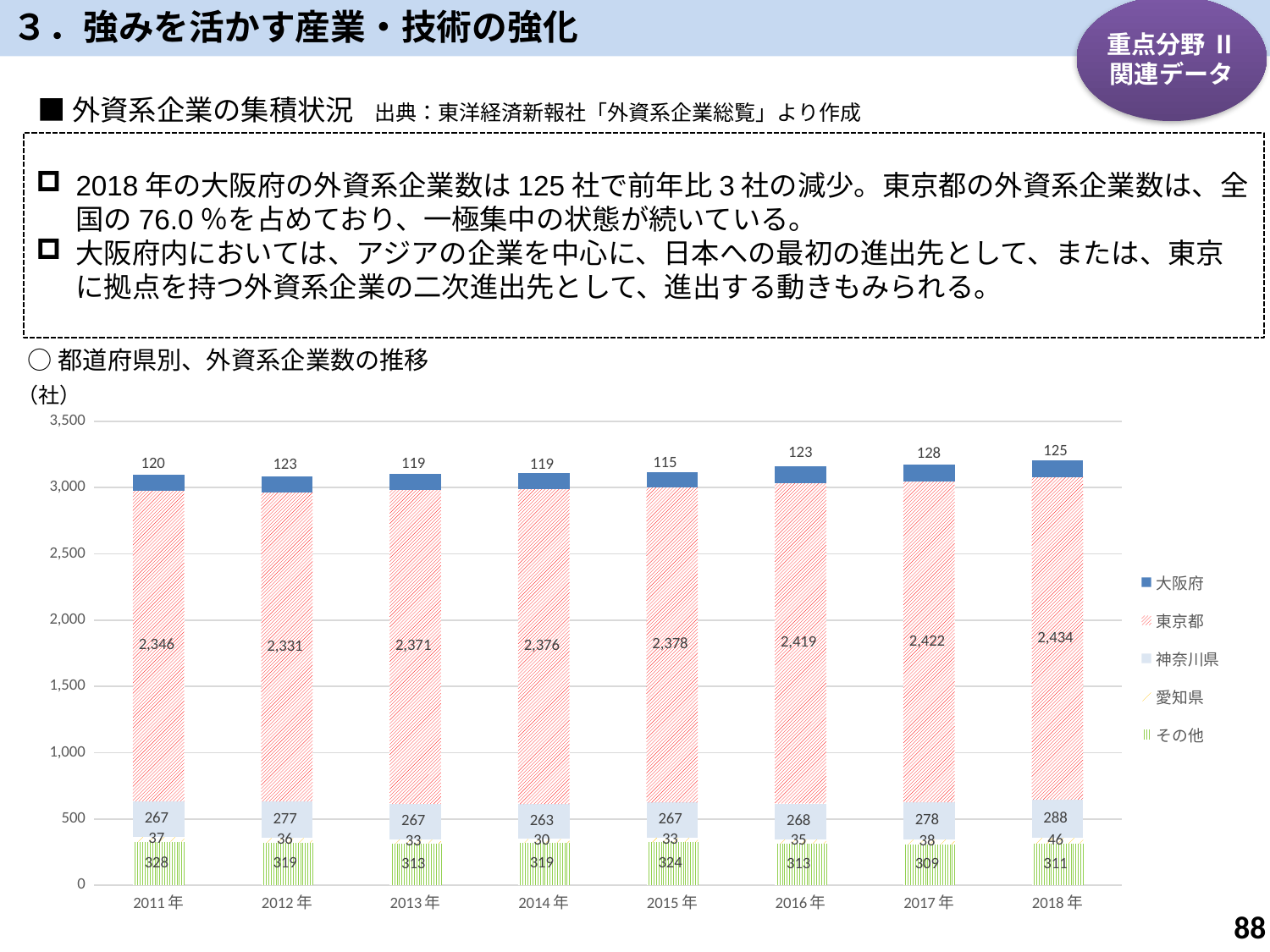

３．強みを活かす産業・技術の強化
重点分野 Ⅱ
関連データ
■外資系企業の集積状況　出典：東洋経済新報社「外資系企業総覧」より作成
2018年の大阪府の外資系企業数は125社で前年比3社の減少。東京都の外資系企業数は、全国の76.0％を占めており、一極集中の状態が続いている。
大阪府内においては、アジアの企業を中心に、日本への最初の進出先として、または、東京に拠点を持つ外資系企業の二次進出先として、進出する動きもみられる。
○都道府県別、外資系企業数の推移
（社）

### Chart

| Category | その他 | 愛知県 | 神奈川県 | 東京都 | 大阪府 |
|---|---|---|---|---|---|
| 2011年 | 328.0 | 37.0 | 267.0 | 2346.0 | 120.0 |
| 2012年 | 319.0 | 36.0 | 277.0 | 2331.0 | 123.0 |
| 2013年 | 313.0 | 33.0 | 267.0 | 2371.0 | 119.0 |
| 2014年 | 319.0 | 30.0 | 263.0 | 2376.0 | 119.0 |
| 2015年 | 324.0 | 33.0 | 267.0 | 2378.0 | 115.0 |
| 2016年 | 313.0 | 35.0 | 268.0 | 2419.0 | 123.0 |
| 2017年 | 309.0 | 38.0 | 278.0 | 2422.0 | 128.0 |
| 2018年 | 311.0 | 46.0 | 288.0 | 2434.0 | 125.0 |
88